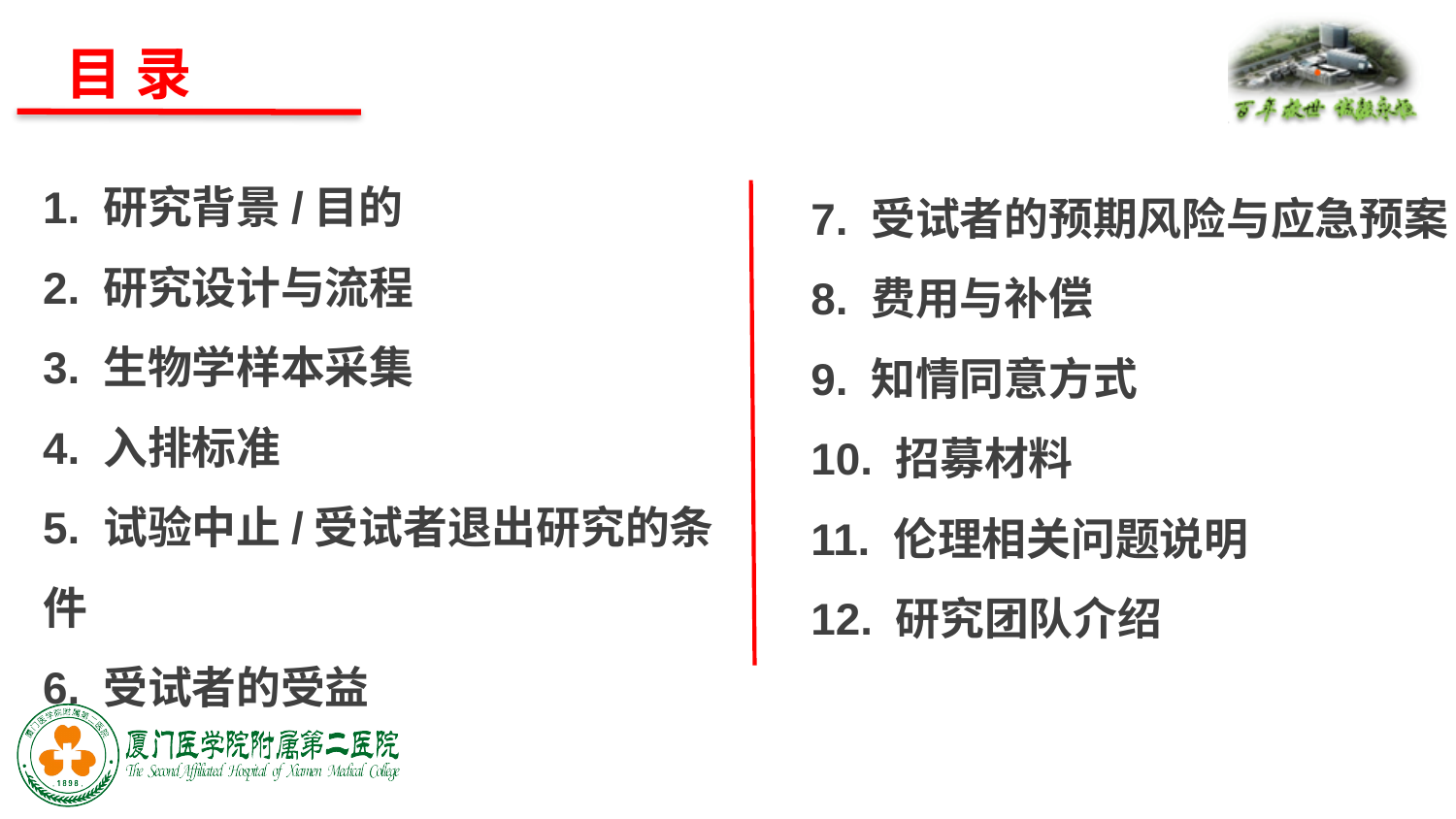

目 录
1. 研究背景/目的
2. 研究设计与流程
3. 生物学样本采集
4. 入排标准
5. 试验中止/受试者退出研究的条件
6. 受试者的受益

7. 受试者的预期风险与应急预案
8. 费用与补偿
9. 知情同意方式
10. 招募材料
11. 伦理相关问题说明
12. 研究团队介绍